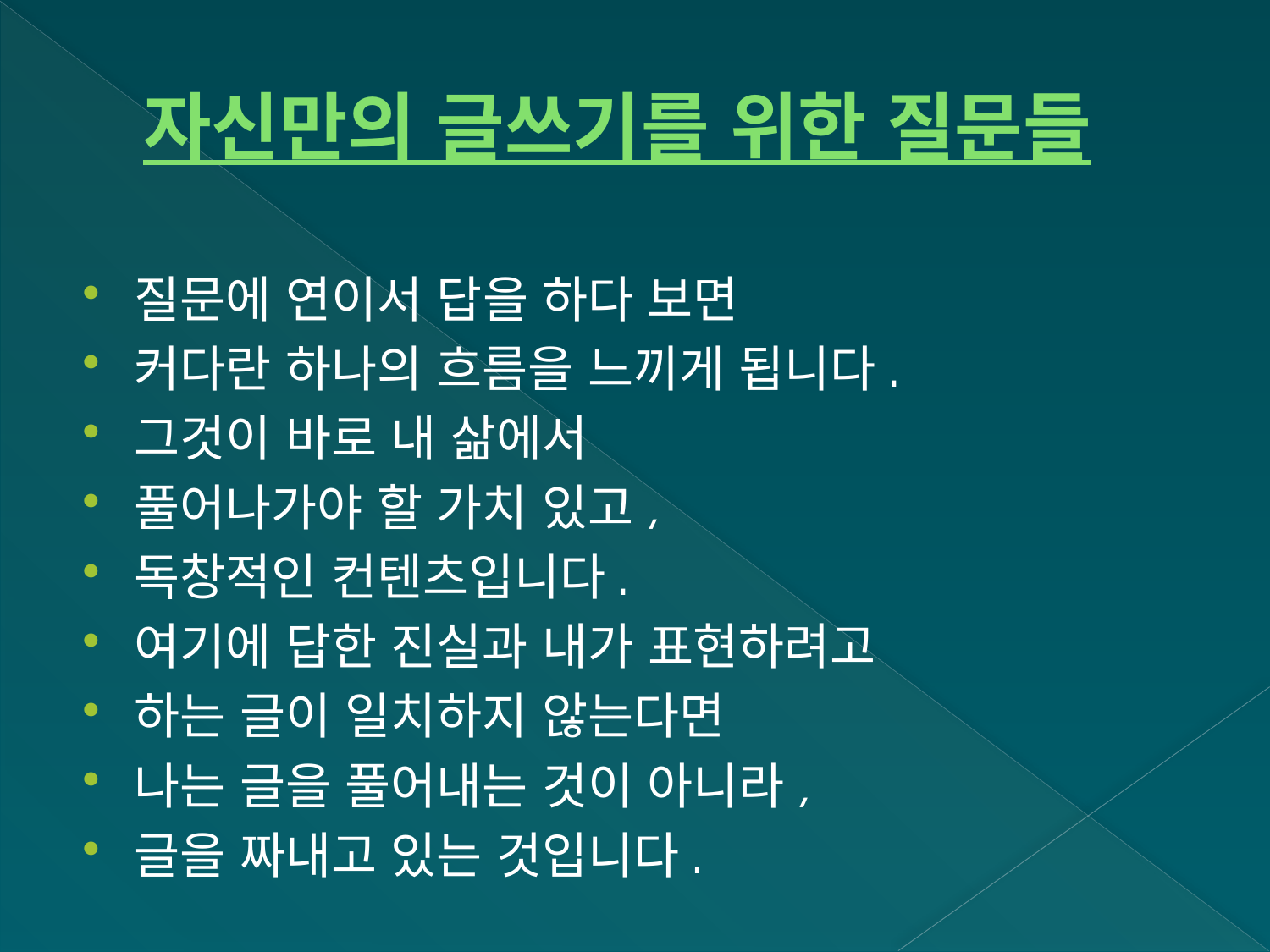

# 자신만의 글쓰기를 위한 질문들
질문에 연이서 답을 하다 보면
커다란 하나의 흐름을 느끼게 됩니다.
그것이 바로 내 삶에서
풀어나가야 할 가치 있고,
독창적인 컨텐츠입니다.
여기에 답한 진실과 내가 표현하려고
하는 글이 일치하지 않는다면
나는 글을 풀어내는 것이 아니라,
글을 짜내고 있는 것입니다.